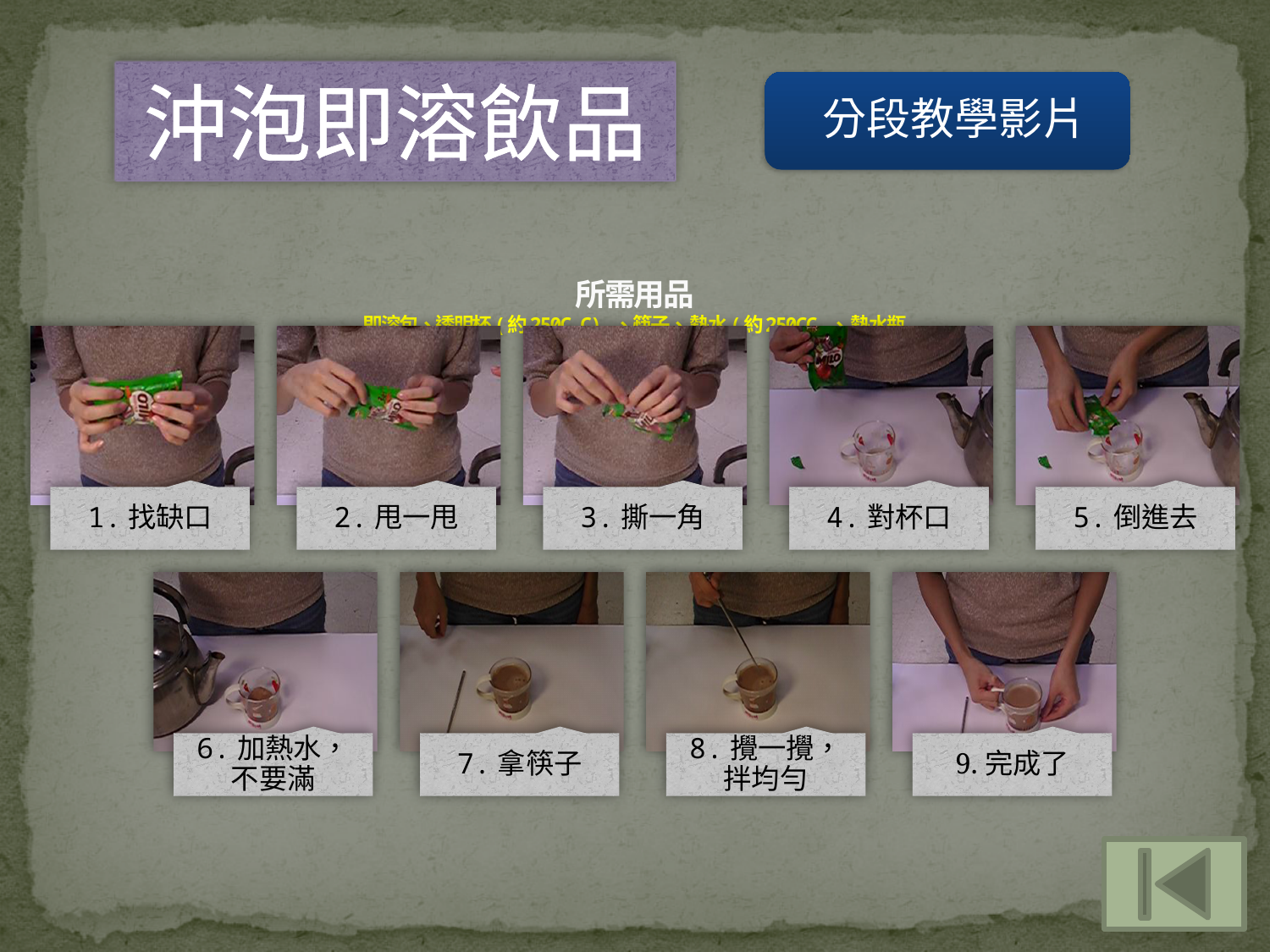

沖泡即溶飲品

分段教學影片
# 所需用品 即溶包、透明杯(約250C.C) 、筷子、 熱水(約250CC 、 熱水瓶
1.找缺口
2.甩一甩
3.撕一角
4.對杯口
5.倒進去
6.加熱水，
不要滿
7.拿筷子
8.攪一攪，
拌均勻
9.完成了